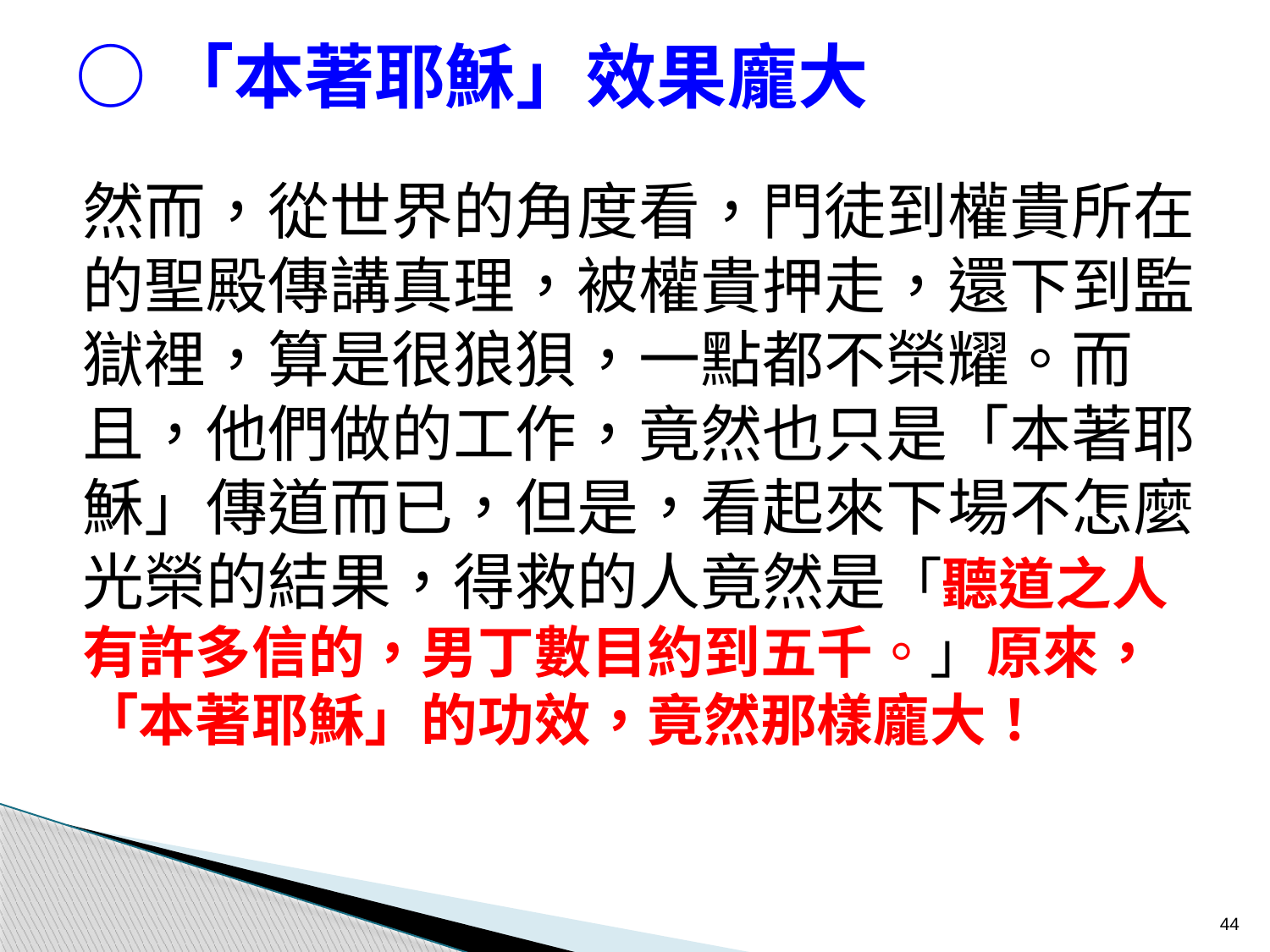

○「本著耶穌」效果龐大
然而，從世界的角度看，門徒到權貴所在的聖殿傳講真理，被權貴押走，還下到監獄裡，算是很狼狽，一點都不榮耀。而且，他們做的工作，竟然也只是「本著耶穌」傳道而已，但是，看起來下場不怎麼光榮的結果，得救的人竟然是「聽道之人有許多信的，男丁數目約到五千。」原來，「本著耶穌」的功效，竟然那樣龐大！
44